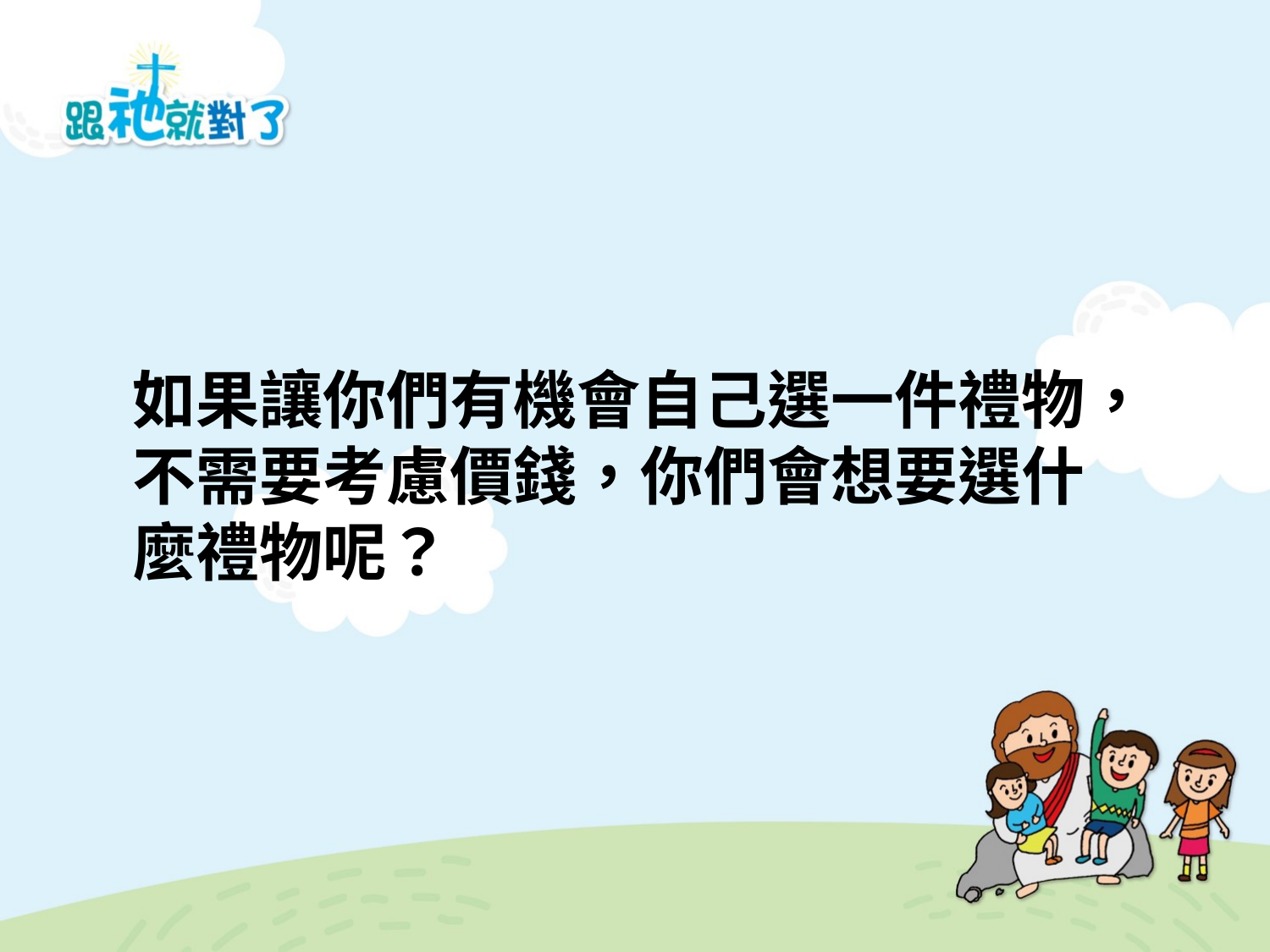

如果讓你們有機會自己選一件禮物，不需要考慮價錢，你們會想要選什麼禮物呢？